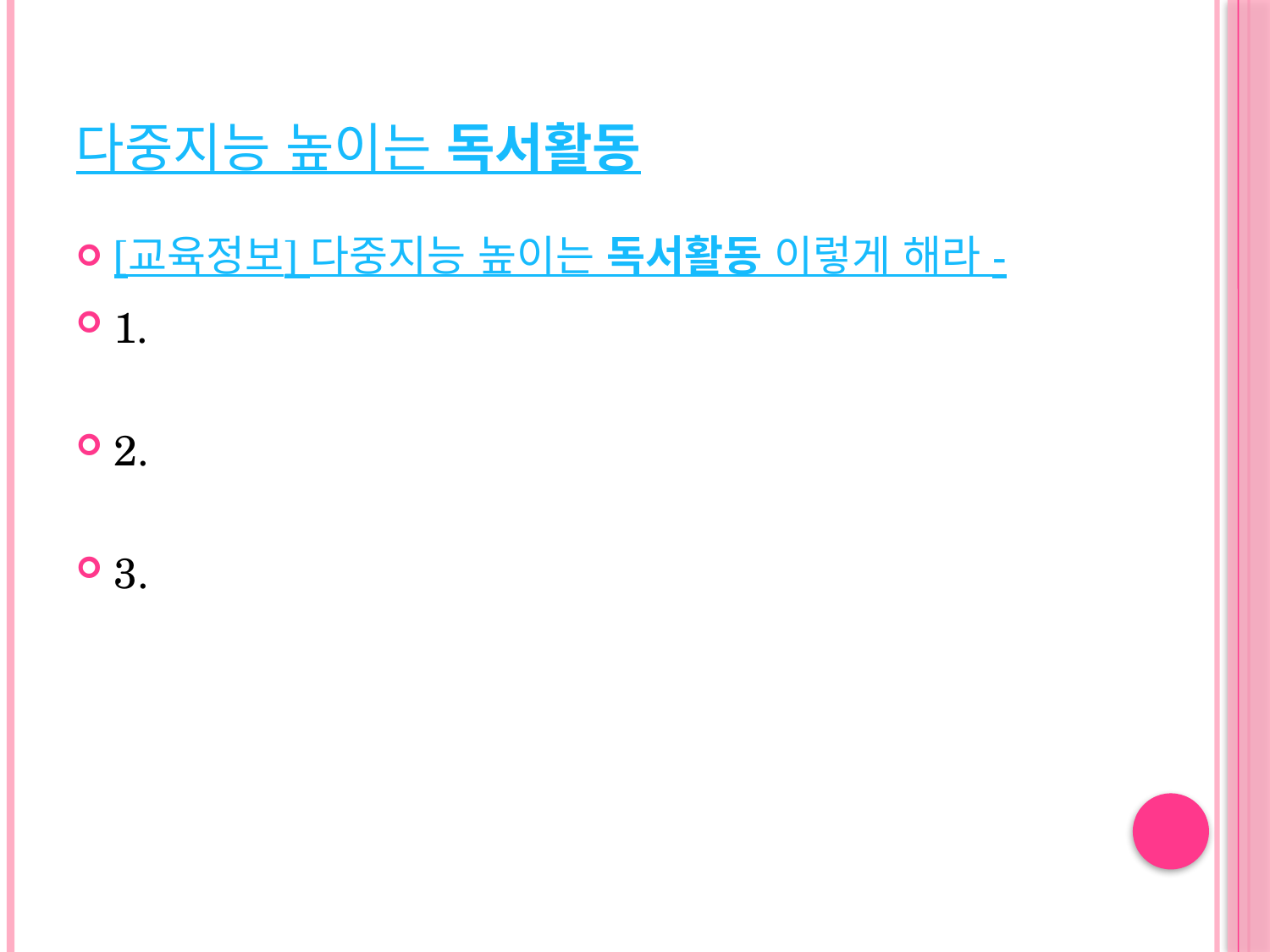

# 다중지능 높이는 독서활동
[교육정보] 다중지능 높이는 독서활동 이렇게 해라 -
1.

2.

3.